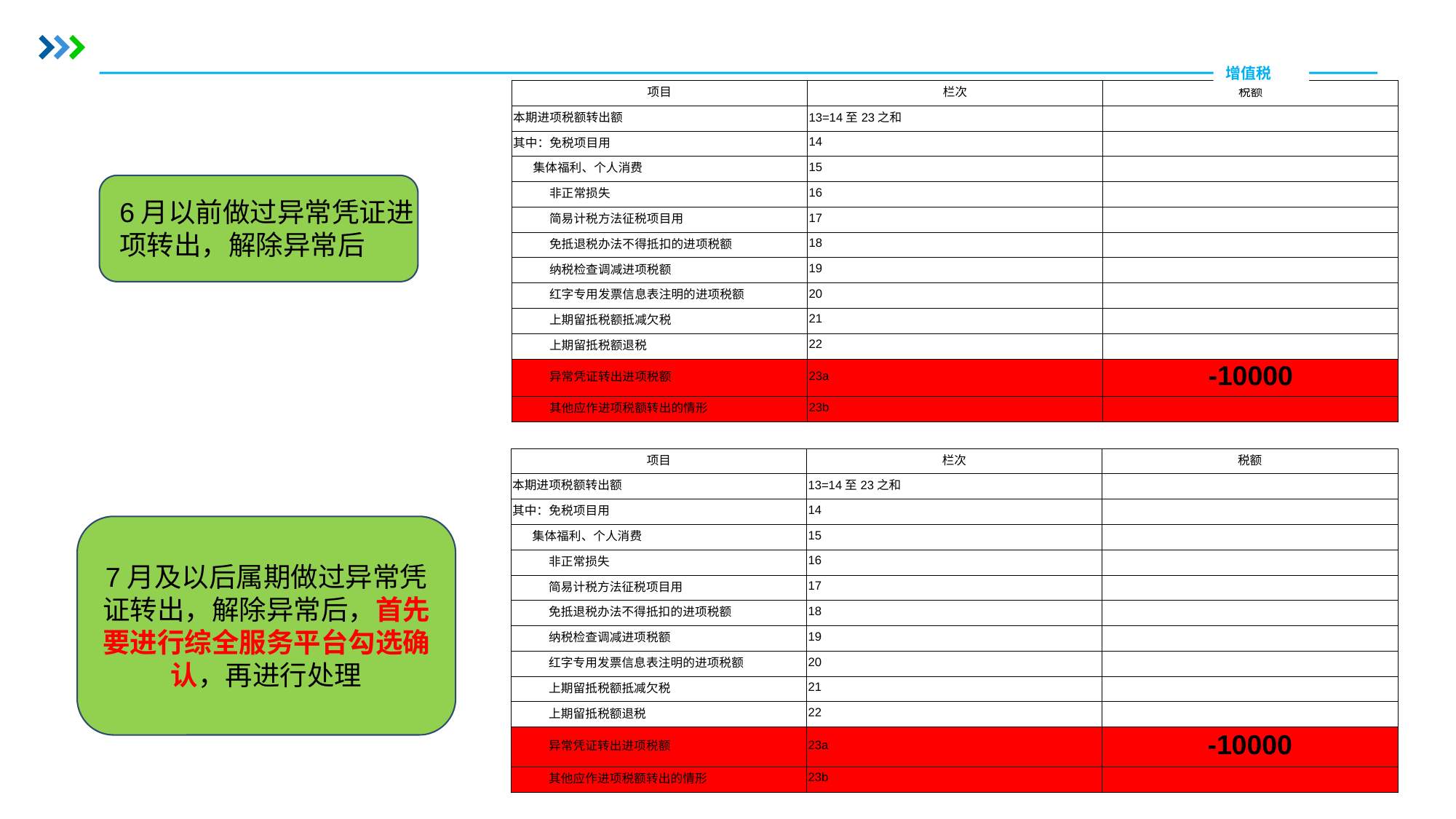

增值税

| 项目 | 栏次 | 税额 |
| --- | --- | --- |
| 本期进项税额转出额 | 13=14至23之和 |  |
| 其中：免税项目用 | 14 |  |
| 集体福利、个人消费 | 15 |  |
| 非正常损失 | 16 |  |
| 简易计税方法征税项目用 | 17 |  |
| 免抵退税办法不得抵扣的进项税额 | 18 |  |
| 纳税检查调减进项税额 | 19 |  |
| 红字专用发票信息表注明的进项税额 | 20 |  |
| 上期留抵税额抵减欠税 | 21 |  |
| 上期留抵税额退税 | 22 |  |
| 异常凭证转出进项税额 | 23a | -10000 |
| 其他应作进项税额转出的情形 | 23b |  |

6月以前做过异常凭证进项转出，解除异常后
| 项目 | 栏次 | 税额 |
| --- | --- | --- |
| 本期进项税额转出额 | 13=14至23之和 |  |
| 其中：免税项目用 | 14 |  |
| 集体福利、个人消费 | 15 |  |
| 非正常损失 | 16 |  |
| 简易计税方法征税项目用 | 17 |  |
| 免抵退税办法不得抵扣的进项税额 | 18 |  |
| 纳税检查调减进项税额 | 19 |  |
| 红字专用发票信息表注明的进项税额 | 20 |  |
| 上期留抵税额抵减欠税 | 21 |  |
| 上期留抵税额退税 | 22 |  |
| 异常凭证转出进项税额 | 23a | -10000 |
| 其他应作进项税额转出的情形 | 23b |  |
7月及以后属期做过异常凭证转出，解除异常后，首先要进行综全服务平台勾选确认，再进行处理